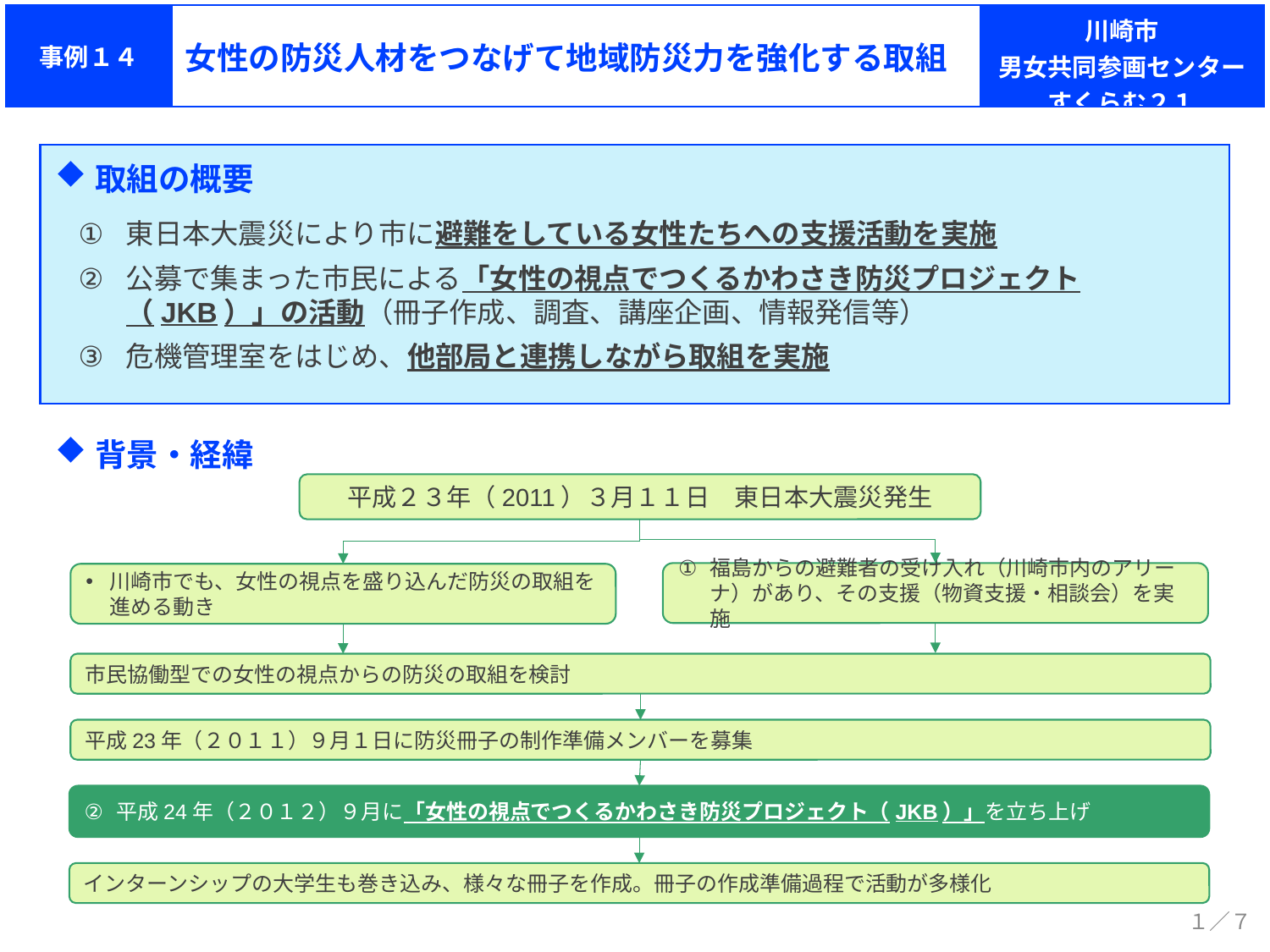

| 事例１４ | 女性の防災人材をつなげて地域防災力を強化する取組 | 川崎市 男女共同参画センター すくらむ２１ |
| --- | --- | --- |

取組の概要
東日本大震災により市に避難をしている女性たちへの支援活動を実施
公募で集まった市民による「女性の視点でつくるかわさき防災プロジェクト（JKB）」の活動（冊子作成、調査、講座企画、情報発信等）
危機管理室をはじめ、他部局と連携しながら取組を実施

背景・経緯
平成２３年（2011）３月１１日　東日本大震災発生
福島からの避難者の受け入れ（川崎市内のアリーナ）があり、その支援（物資支援・相談会）を実施
川崎市でも、女性の視点を盛り込んだ防災の取組を進める動き
市民協働型での女性の視点からの防災の取組を検討
平成23年（２０１１）９月１日に防災冊子の制作準備メンバーを募集
平成24年（２０１２）９月に「女性の視点でつくるかわさき防災プロジェクト（JKB）」を立ち上げ
インターンシップの大学生も巻き込み、様々な冊子を作成。冊子の作成準備過程で活動が多様化
１／７